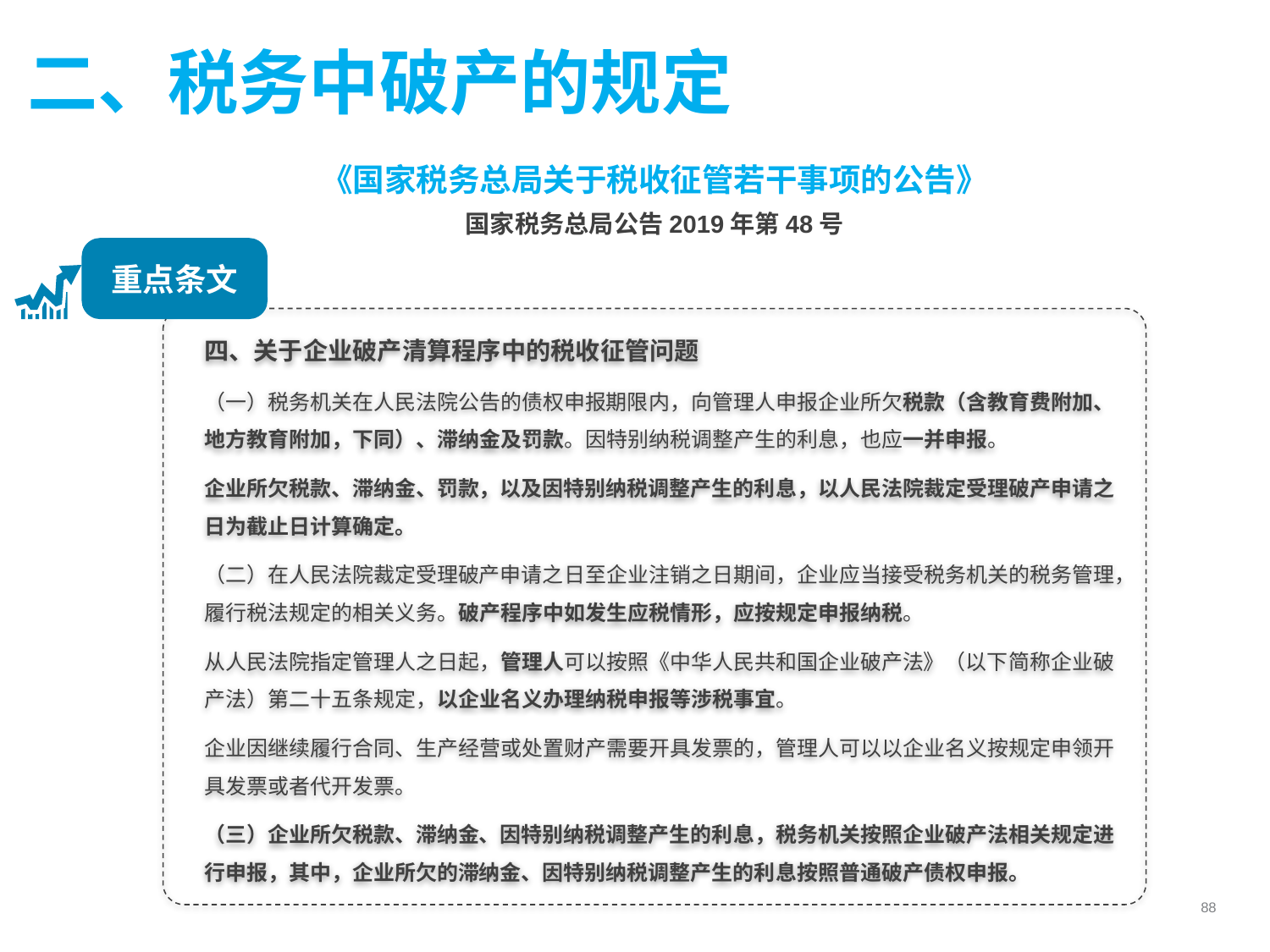

二、税务中破产的规定

《国家税务总局关于税收征管若干事项的公告》
国家税务总局公告2019年第48号
重点条文

四、关于企业破产清算程序中的税收征管问题
（一）税务机关在人民法院公告的债权申报期限内，向管理人申报企业所欠税款（含教育费附加、地方教育附加，下同）、滞纳金及罚款。因特别纳税调整产生的利息，也应一并申报。
企业所欠税款、滞纳金、罚款，以及因特别纳税调整产生的利息，以人民法院裁定受理破产申请之日为截止日计算确定。
（二）在人民法院裁定受理破产申请之日至企业注销之日期间，企业应当接受税务机关的税务管理，履行税法规定的相关义务。破产程序中如发生应税情形，应按规定申报纳税。
从人民法院指定管理人之日起，管理人可以按照《中华人民共和国企业破产法》（以下简称企业破产法）第二十五条规定，以企业名义办理纳税申报等涉税事宜。
企业因继续履行合同、生产经营或处置财产需要开具发票的，管理人可以以企业名义按规定申领开具发票或者代开发票。
（三）企业所欠税款、滞纳金、因特别纳税调整产生的利息，税务机关按照企业破产法相关规定进行申报，其中，企业所欠的滞纳金、因特别纳税调整产生的利息按照普通破产债权申报。

88